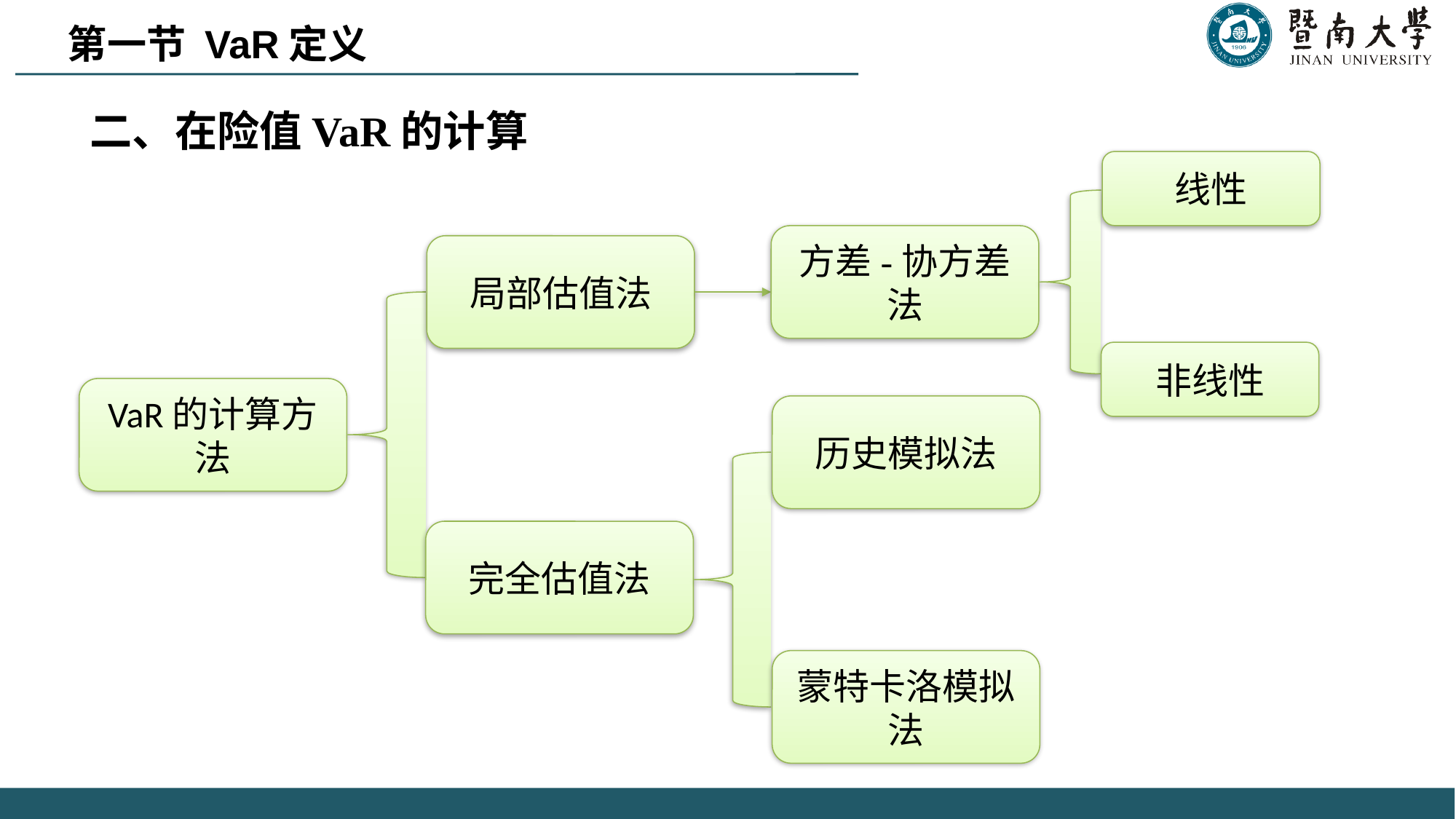

第一节 VaR定义
二、在险值VaR的计算
线性

方差-协方差法
局部估值法

VaR的计算方法
历史模拟法

完全估值法
蒙特卡洛模拟法
非线性